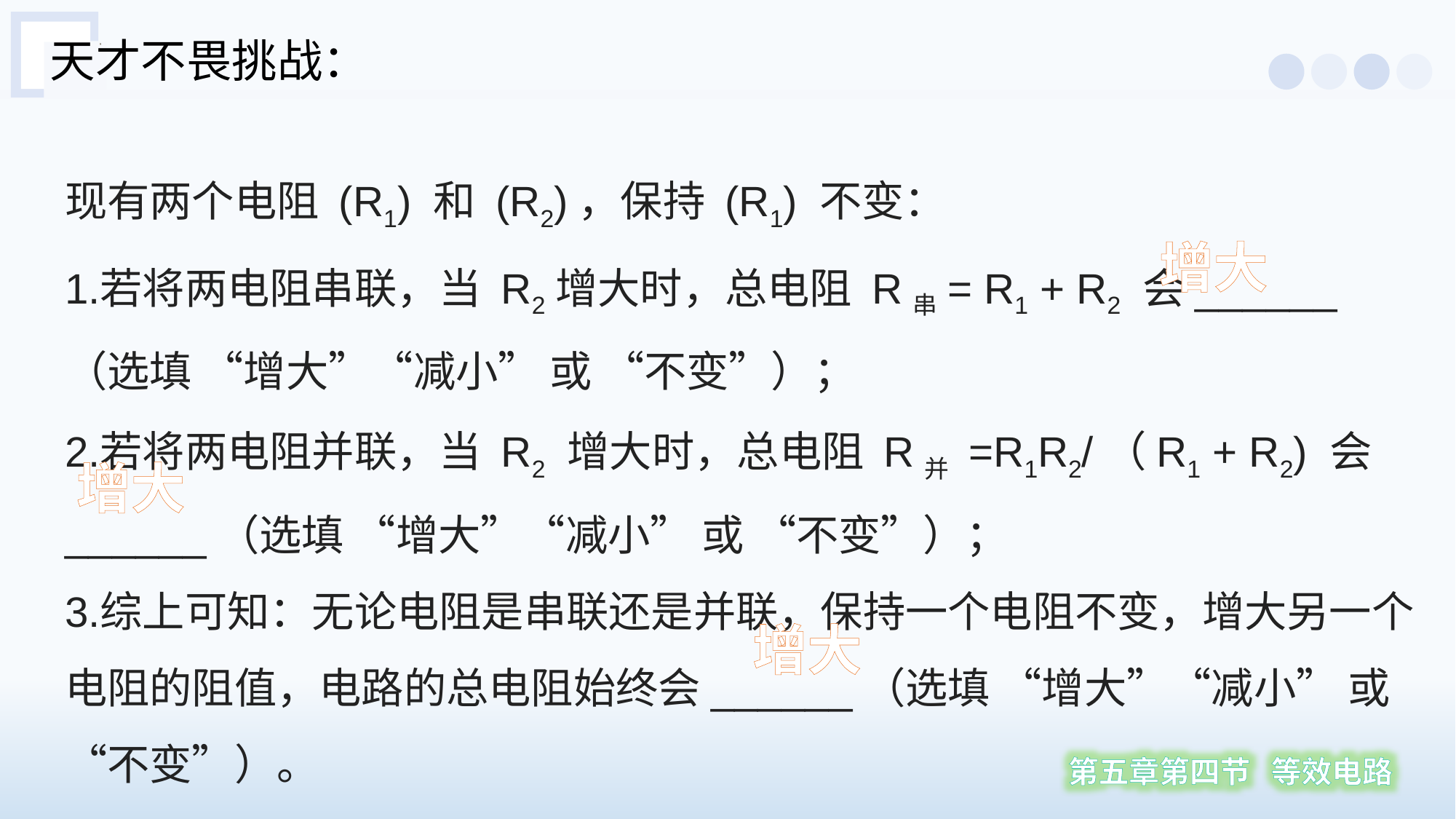

天才不畏挑战：

现有两个电阻 (R1) 和 (R2)，保持 (R1) 不变：
若将两电阻串联，当 R2增大时，总电阻 R串= R1 + R2 会______（选填 “增大”“减小” 或 “不变”）；
若将两电阻并联，当 R2 增大时，总电阻 R并 =R1R2/（R1 + R2) 会______（选填 “增大”“减小” 或 “不变”）；
综上可知：无论电阻是串联还是并联，保持一个电阻不变，增大另一个电阻的阻值，电路的总电阻始终会______（选填 “增大”“减小” 或 “不变”）。
增大
增大
增大